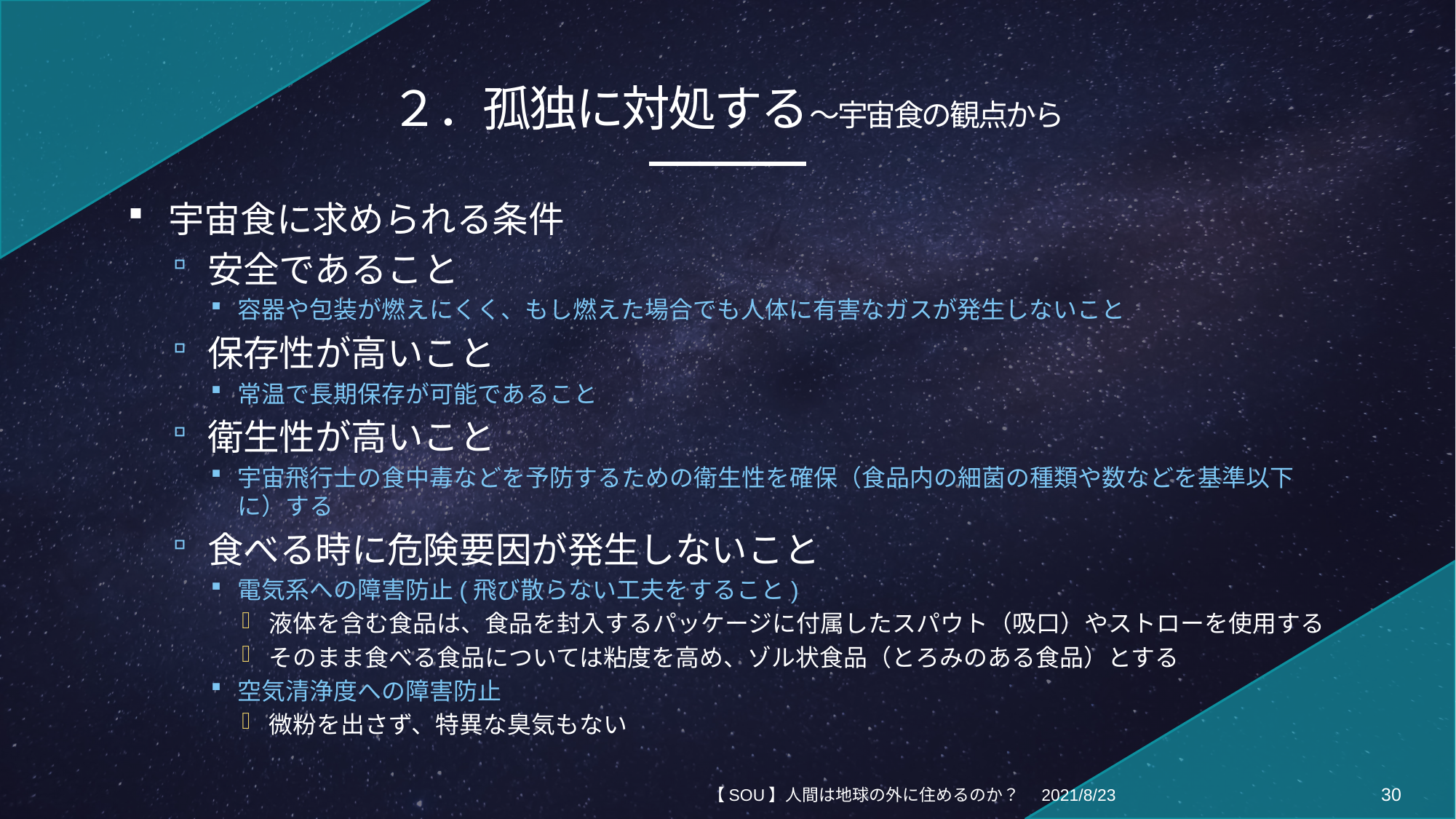

# ２．孤独に対処する～宇宙食の観点から
宇宙食に求められる条件
安全であること
容器や包装が燃えにくく、もし燃えた場合でも人体に有害なガスが発生しないこと
保存性が高いこと
常温で長期保存が可能であること
衛生性が高いこと
宇宙飛行士の食中毒などを予防するための衛生性を確保（食品内の細菌の種類や数などを基準以下に）する
食べる時に危険要因が発生しないこと
電気系への障害防止(飛び散らない工夫をすること)
液体を含む食品は、食品を封入するパッケージに付属したスパウト（吸口）やストローを使用する
そのまま食べる食品については粘度を高め、ゾル状食品（とろみのある食品）とする
空気清浄度への障害防止
微粉を出さず、特異な臭気もない
【SOU】人間は地球の外に住めるのか？
2021/8/23
30